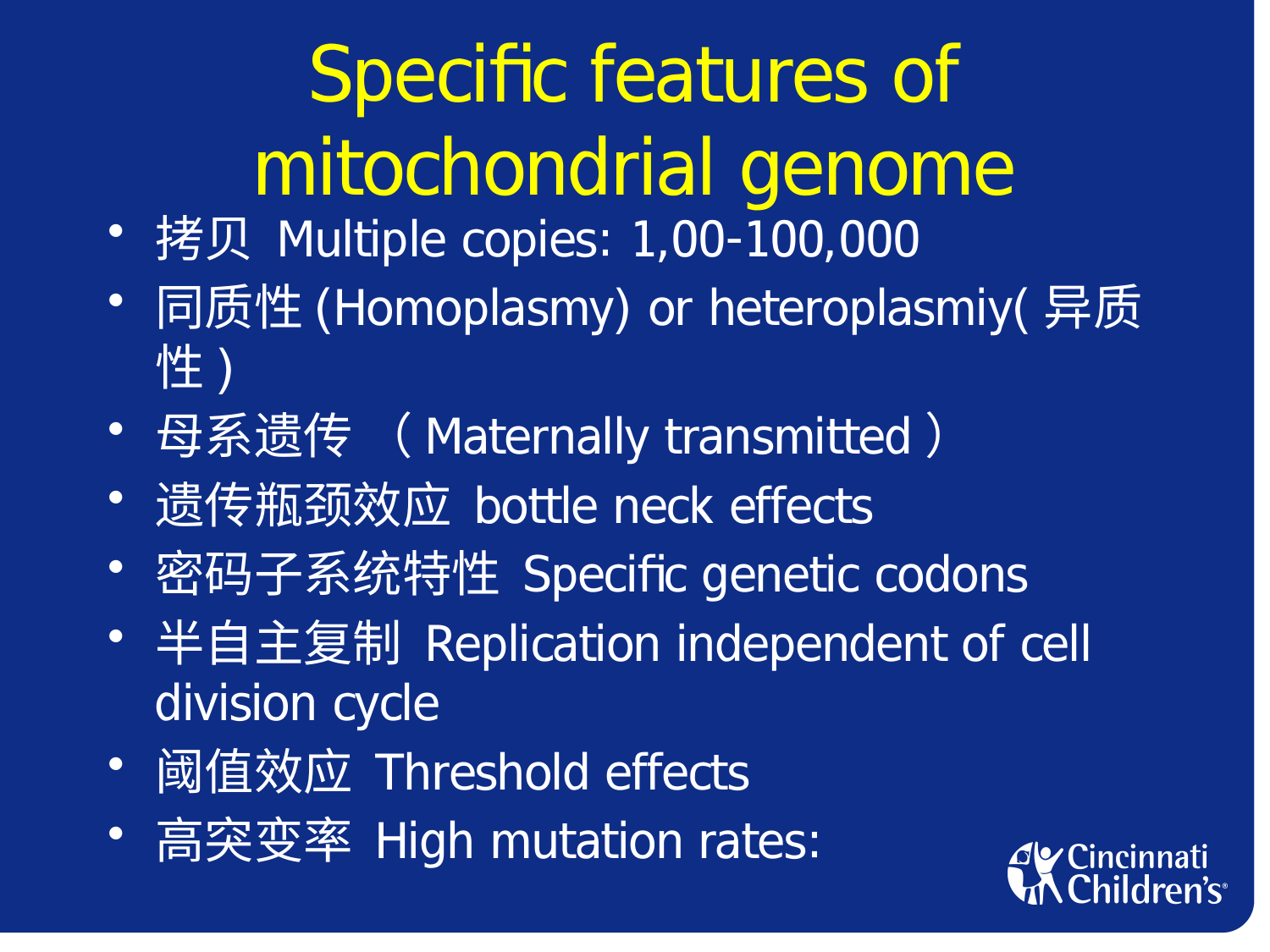

# Specific features of mitochondrial genome
拷贝 Multiple copies: 1,00-100,000
同质性(Homoplasmy) or heteroplasmiy(异质性)
母系遗传 （Maternally transmitted）
遗传瓶颈效应 bottle neck effects
密码子系统特性 Specific genetic codons
半自主复制 Replication independent of cell division cycle
阈值效应 Threshold effects
高突变率 High mutation rates: